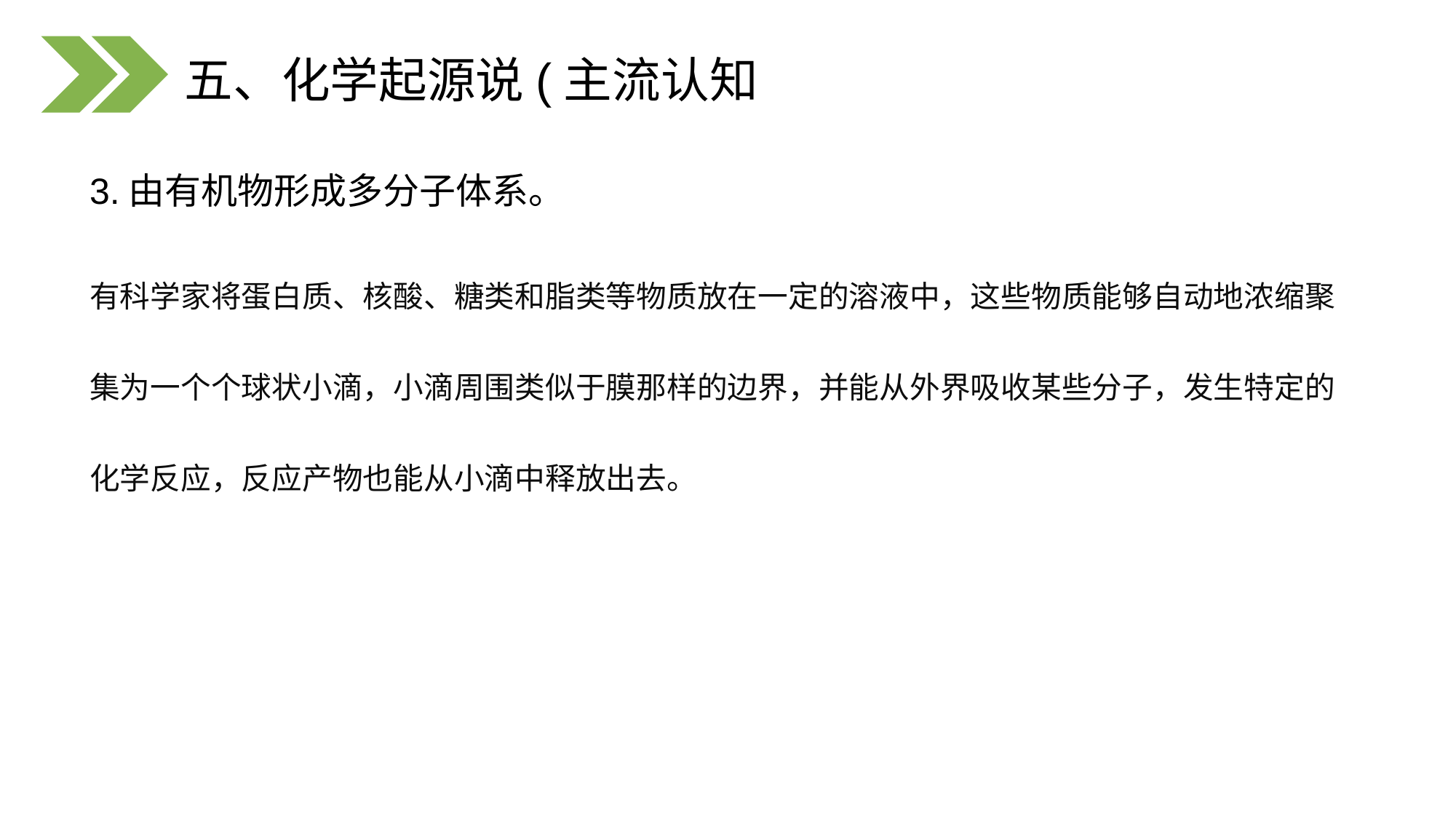

五、化学起源说(主流认知
3.由有机物形成多分子体系。
有科学家将蛋白质、核酸、糖类和脂类等物质放在一定的溶液中，这些物质能够自动地浓缩聚集为一个个球状小滴，小滴周围类似于膜那样的边界，并能从外界吸收某些分子，发生特定的化学反应，反应产物也能从小滴中释放出去。